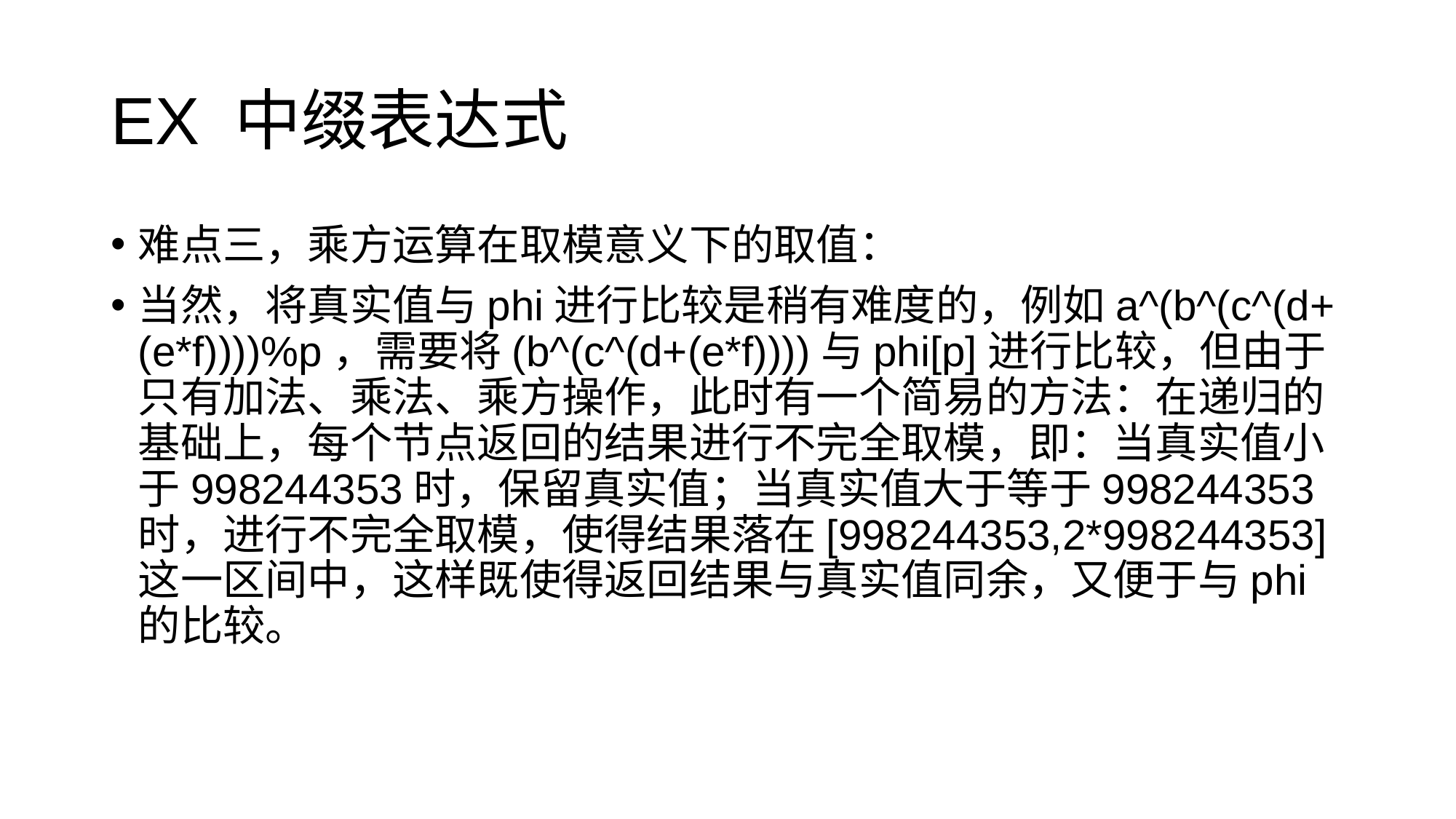

# EX 中缀表达式
难点三，乘方运算在取模意义下的取值：
当然，将真实值与phi进行比较是稍有难度的，例如a^(b^(c^(d+(e*f))))%p，需要将(b^(c^(d+(e*f))))与phi[p]进行比较，但由于只有加法、乘法、乘方操作，此时有一个简易的方法：在递归的基础上，每个节点返回的结果进行不完全取模，即：当真实值小于998244353时，保留真实值；当真实值大于等于998244353时，进行不完全取模，使得结果落在[998244353,2*998244353]这一区间中，这样既使得返回结果与真实值同余，又便于与phi的比较。